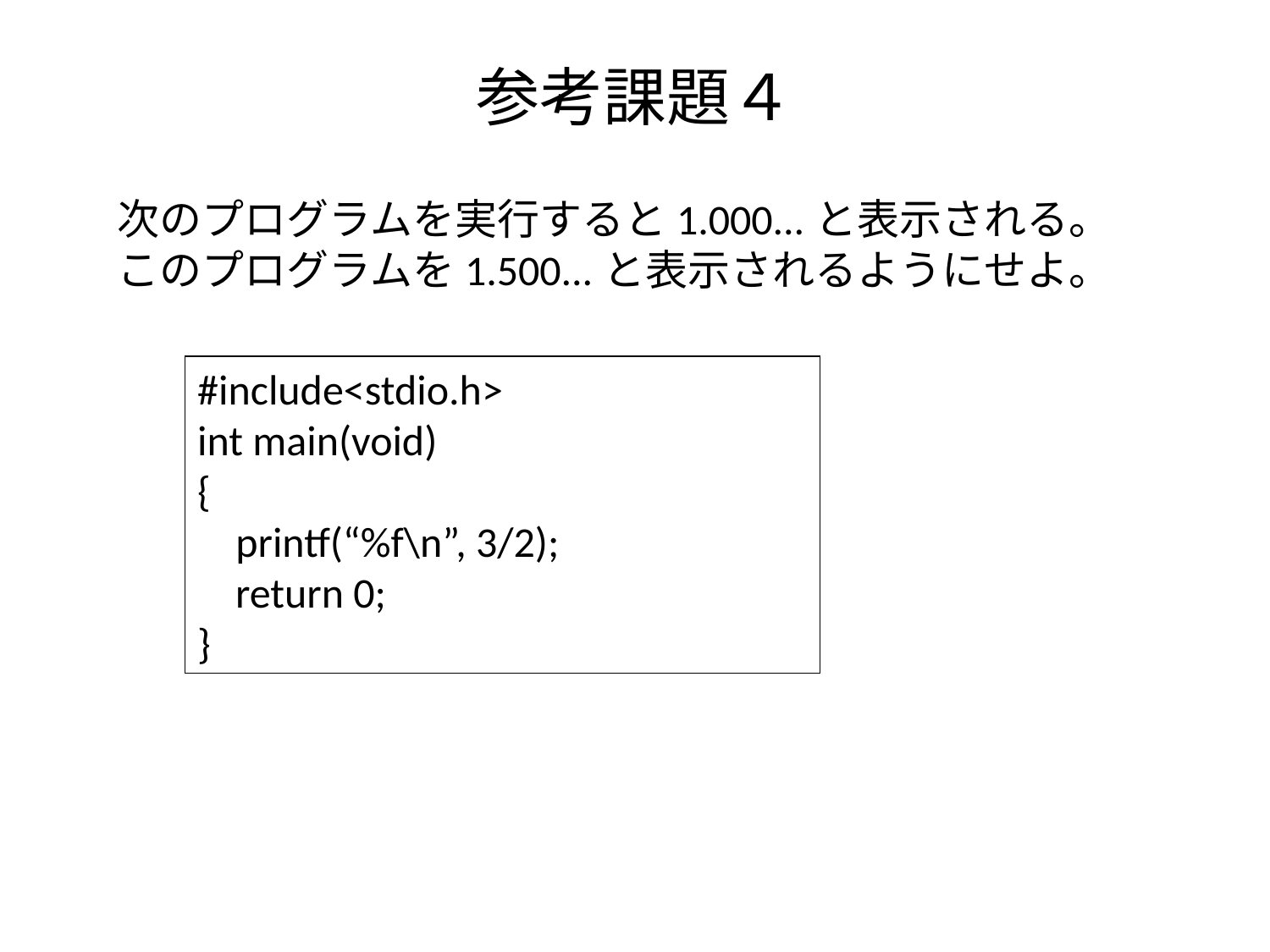

# 参考課題４
次のプログラムを実行すると1.000...と表示される。このプログラムを1.500...と表示されるようにせよ。
#include<stdio.h>
int main(void)
{
    printf(“%f\n”, 3/2);
    return 0;
}